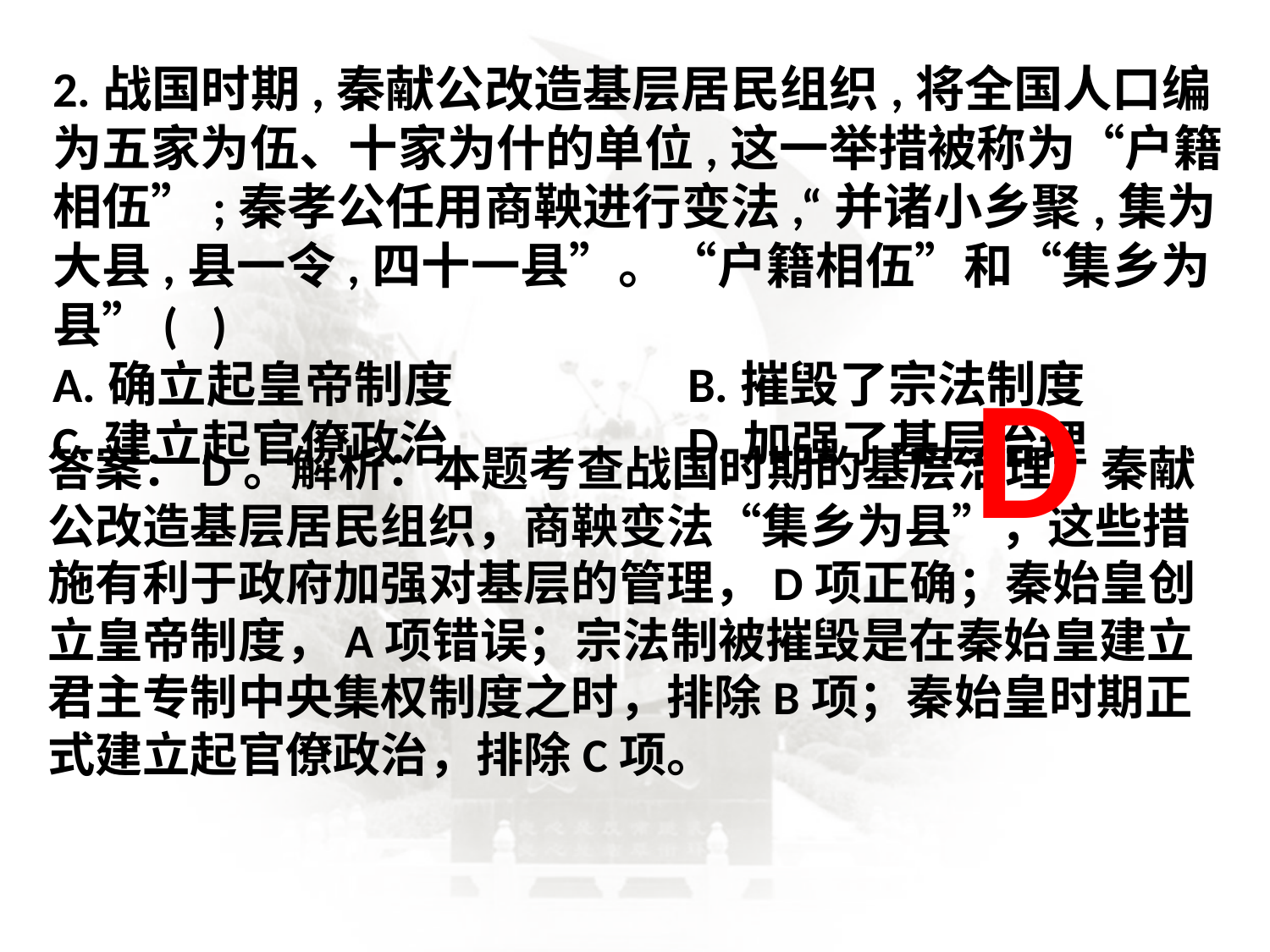

2.战国时期,秦献公改造基层居民组织,将全国人口编为五家为伍、十家为什的单位,这一举措被称为“户籍相伍”;秦孝公任用商鞅进行变法,“并诸小乡聚,集为大县,县一令,四十一县”。“户籍相伍”和“集乡为县”(   )A.确立起皇帝制度		B.摧毁了宗法制度C.建立起官僚政治		D.加强了基层治理
D
答案：D。解析：本题考查战国时期的基层治理。秦献公改造基层居民组织，商鞅变法“集乡为县”，这些措施有利于政府加强对基层的管理，D项正确；秦始皇创立皇帝制度，A项错误；宗法制被摧毁是在秦始皇建立君主专制中央集权制度之时，排除B项；秦始皇时期正式建立起官僚政治，排除C项。